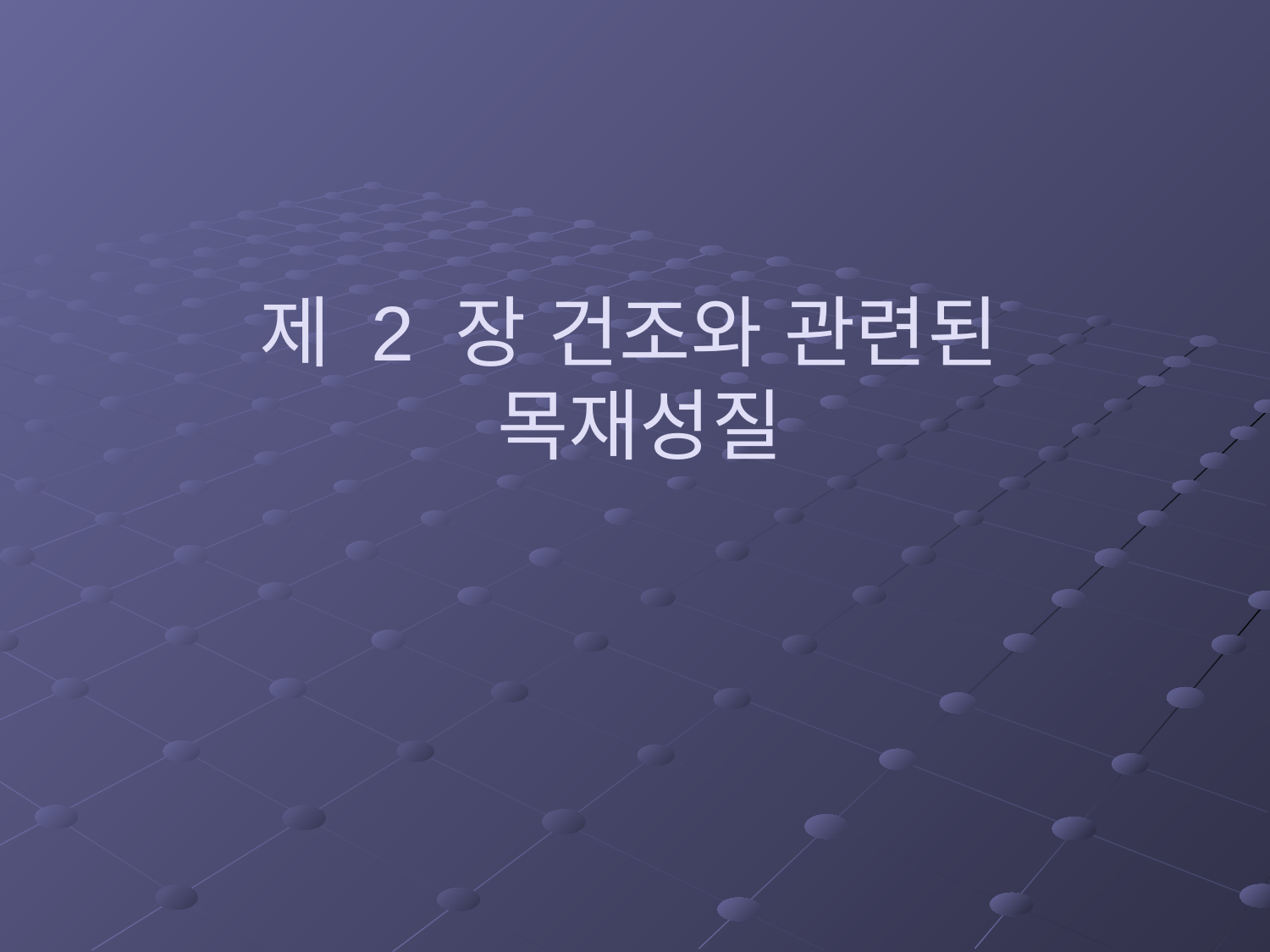

# 제 2 장 건조와 관련된 목재성질